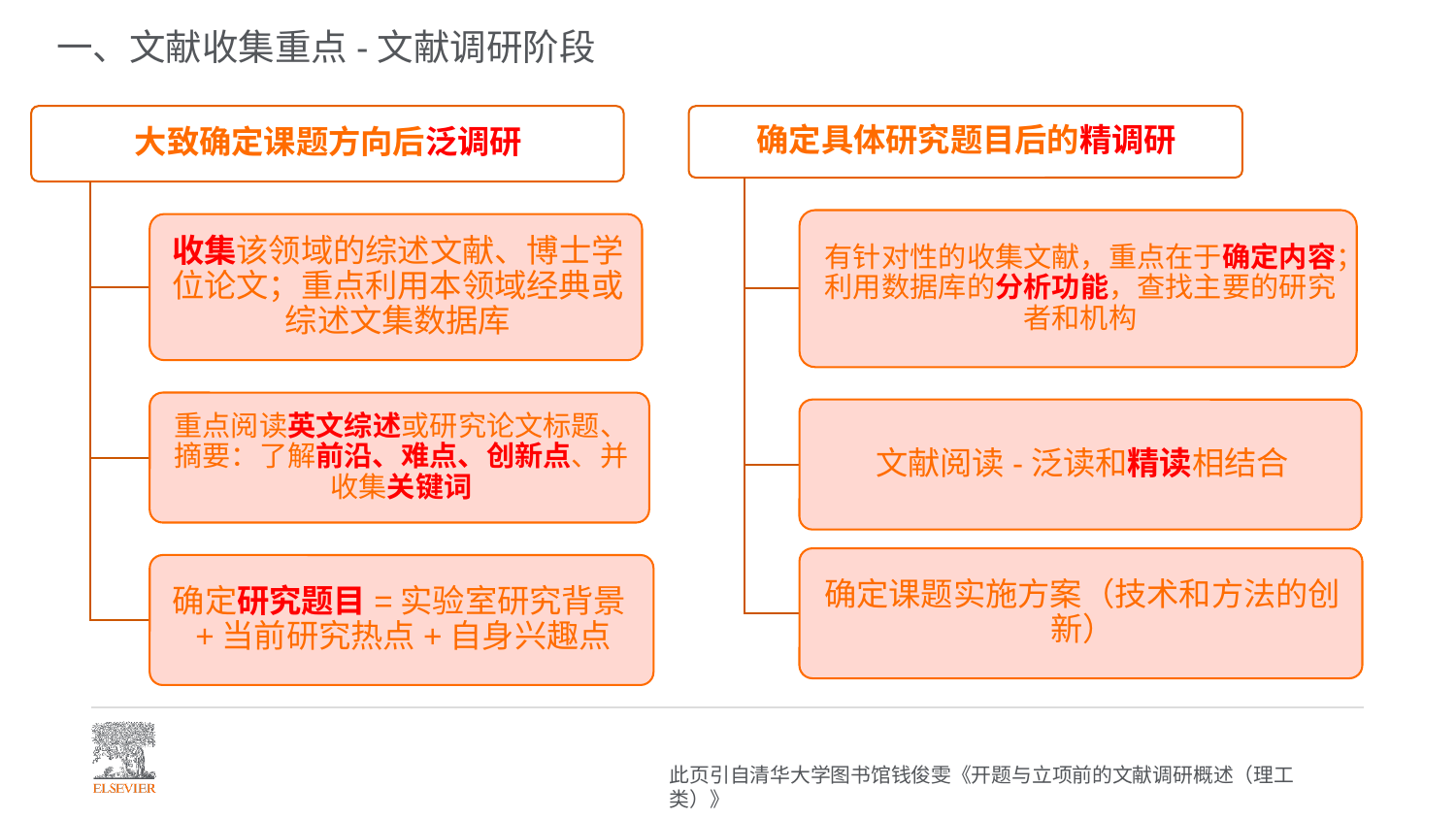

# 一、文献收集重点-文献调研阶段
大致确定课题方向后泛调研
收集该领域的综述文献、博士学位论文；重点利用本领域经典或综述文集数据库
重点阅读英文综述或研究论文标题、摘要：了解前沿、难点、创新点、并收集关键词
确定研究题目=实验室研究背景+当前研究热点+自身兴趣点
确定具体研究题目后的精调研
有针对性的收集文献，重点在于确定内容；利用数据库的分析功能，查找主要的研究者和机构
文献阅读-泛读和精读相结合
确定课题实施方案（技术和方法的创新）
此页引自清华大学图书馆钱俊雯《开题与立项前的文献调研概述（理工类）》